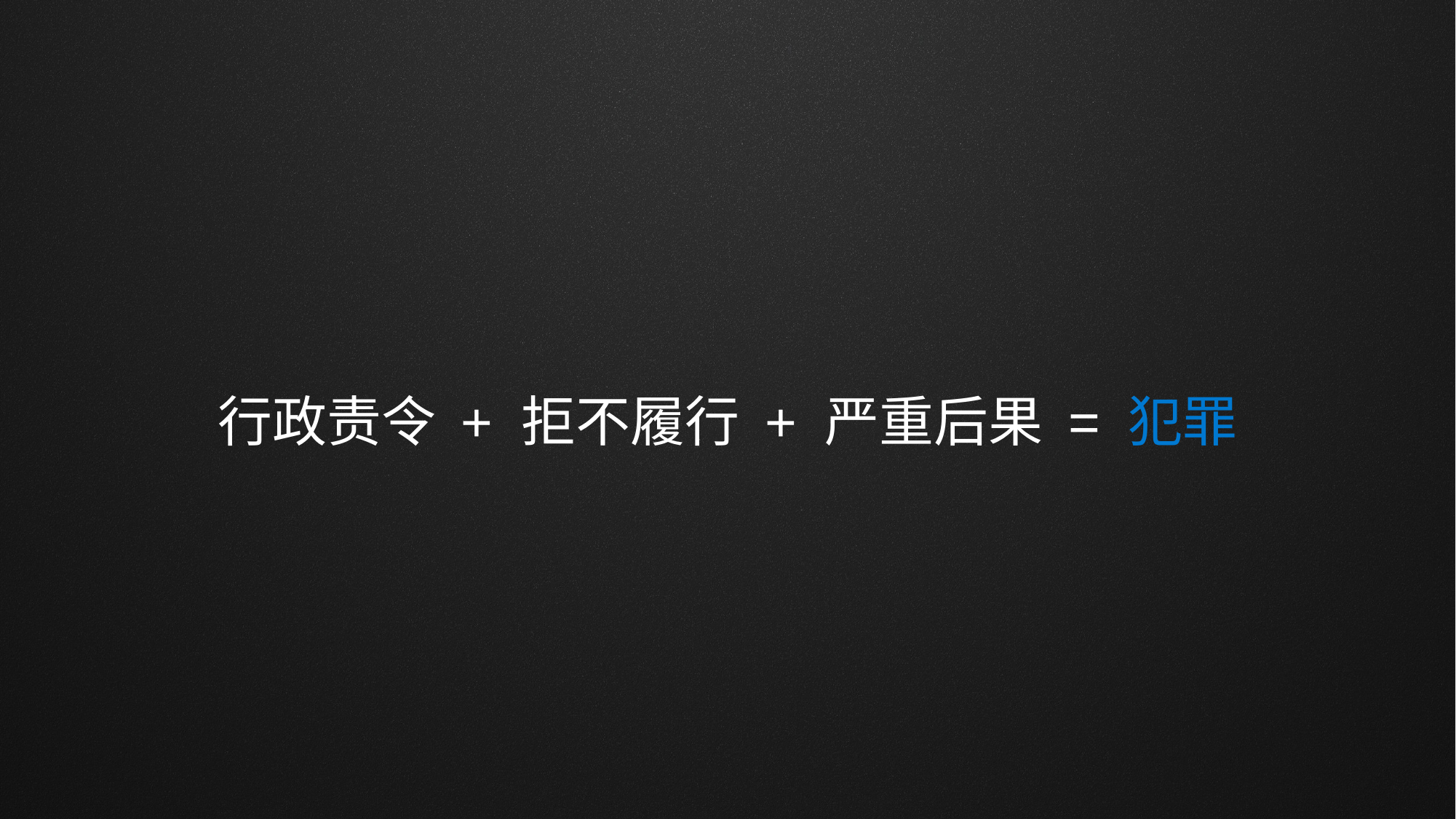

行政责令 + 拒不履行 + 严重后果 = 犯罪